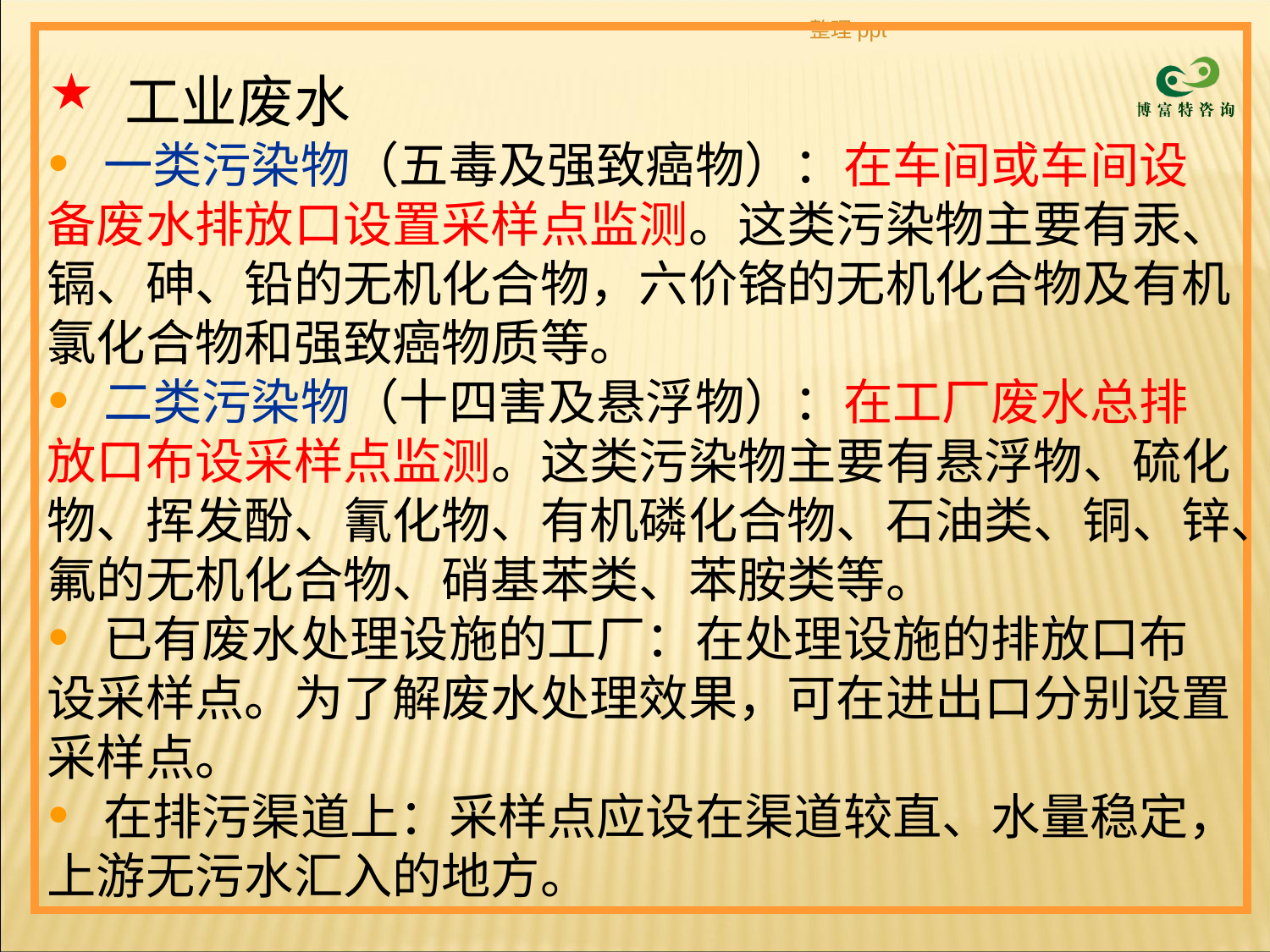

整理ppt
 工业废水
  一类污染物（五毒及强致癌物）：在车间或车间设备废水排放口设置采样点监测。这类污染物主要有汞、镉、砷、铅的无机化合物，六价铬的无机化合物及有机氯化合物和强致癌物质等。
  二类污染物（十四害及悬浮物）：在工厂废水总排放口布设采样点监测。这类污染物主要有悬浮物、硫化物、挥发酚、氰化物、有机磷化合物、石油类、铜、锌、氟的无机化合物、硝基苯类、苯胺类等。
  已有废水处理设施的工厂：在处理设施的排放口布设采样点。为了解废水处理效果，可在进出口分别设置采样点。
  在排污渠道上：采样点应设在渠道较直、水量稳定，上游无污水汇入的地方。

41